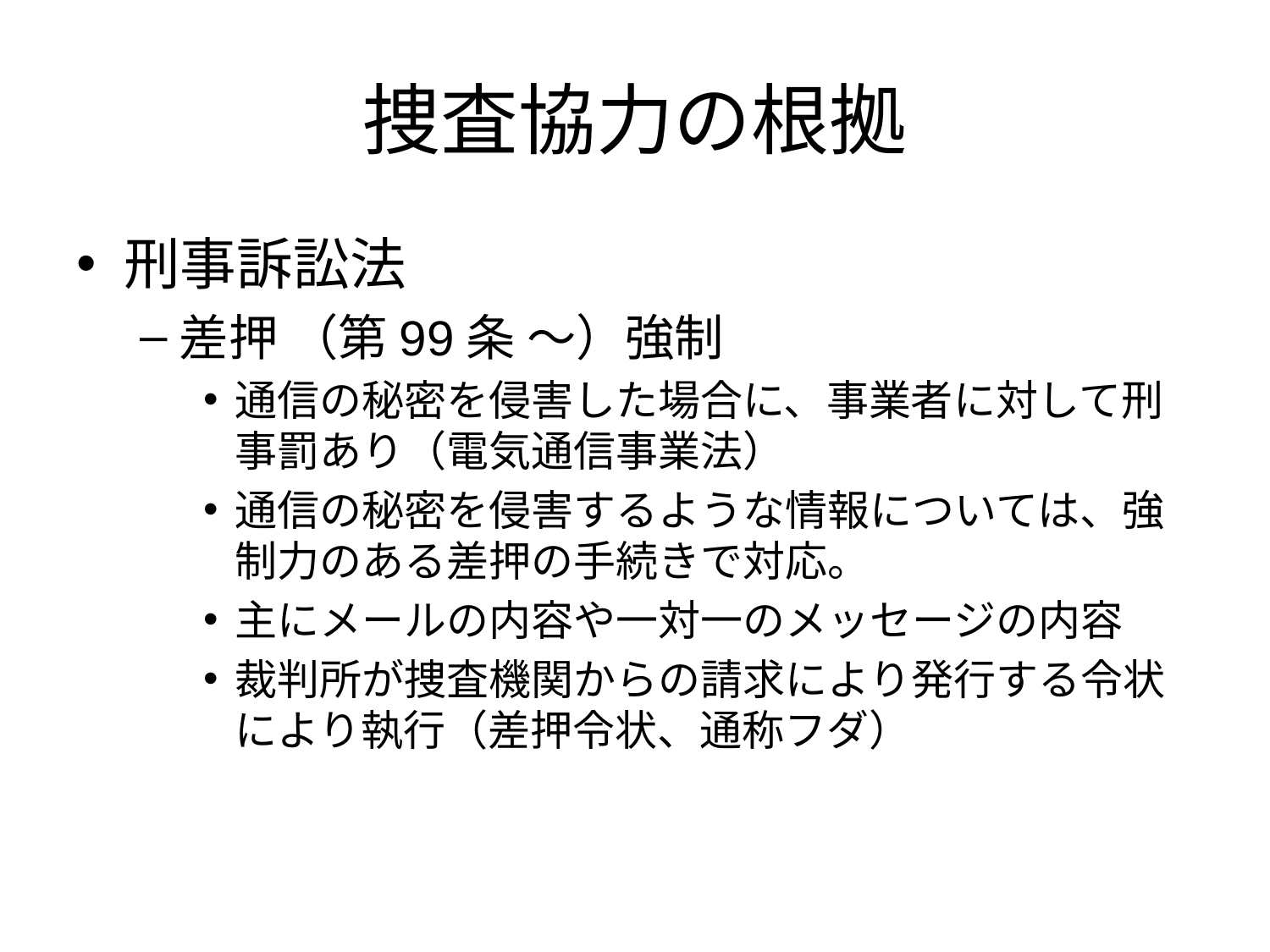

# 捜査協力の根拠
刑事訴訟法
差押 （第99条 ～）強制
通信の秘密を侵害した場合に、事業者に対して刑事罰あり（電気通信事業法）
通信の秘密を侵害するような情報については、強制力のある差押の手続きで対応。
主にメールの内容や一対一のメッセージの内容
裁判所が捜査機関からの請求により発行する令状により執行（差押令状、通称フダ）